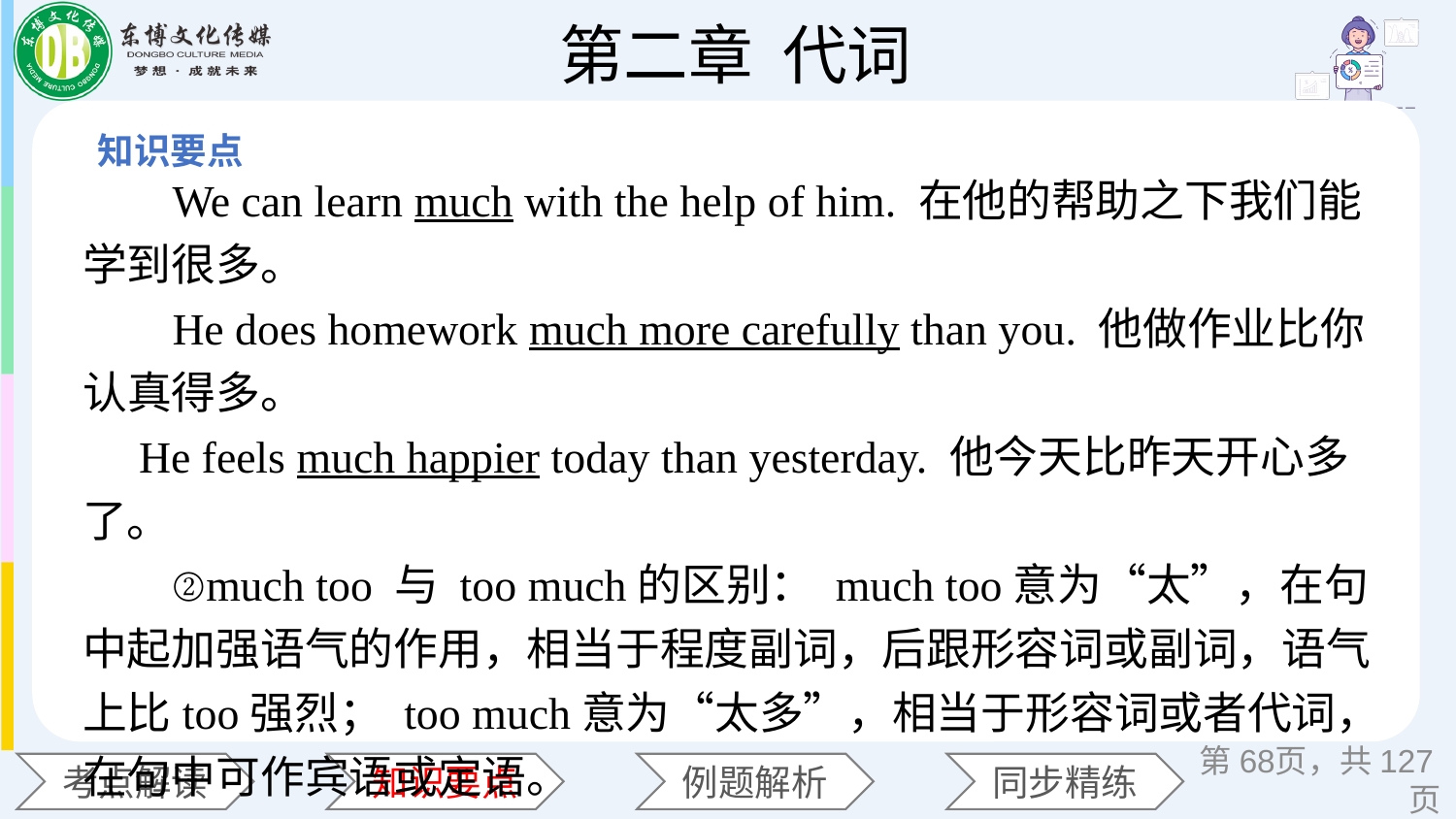

We can learn much with the help of him. 在他的帮助之下我们能学到很多。
        He does homework much more carefully than you. 他做作业比你认真得多。
     He feels much happier today than yesterday. 他今天比昨天开心多了。
        ②much too 与 too much的区别： much too意为“太”，在句中起加强语气的作用，相当于程度副词，后跟形容词或副词，语气上比too强烈； too much意为“太多”，相当于形容词或者代词，在句中可作宾语或定语。
第68页，共127页